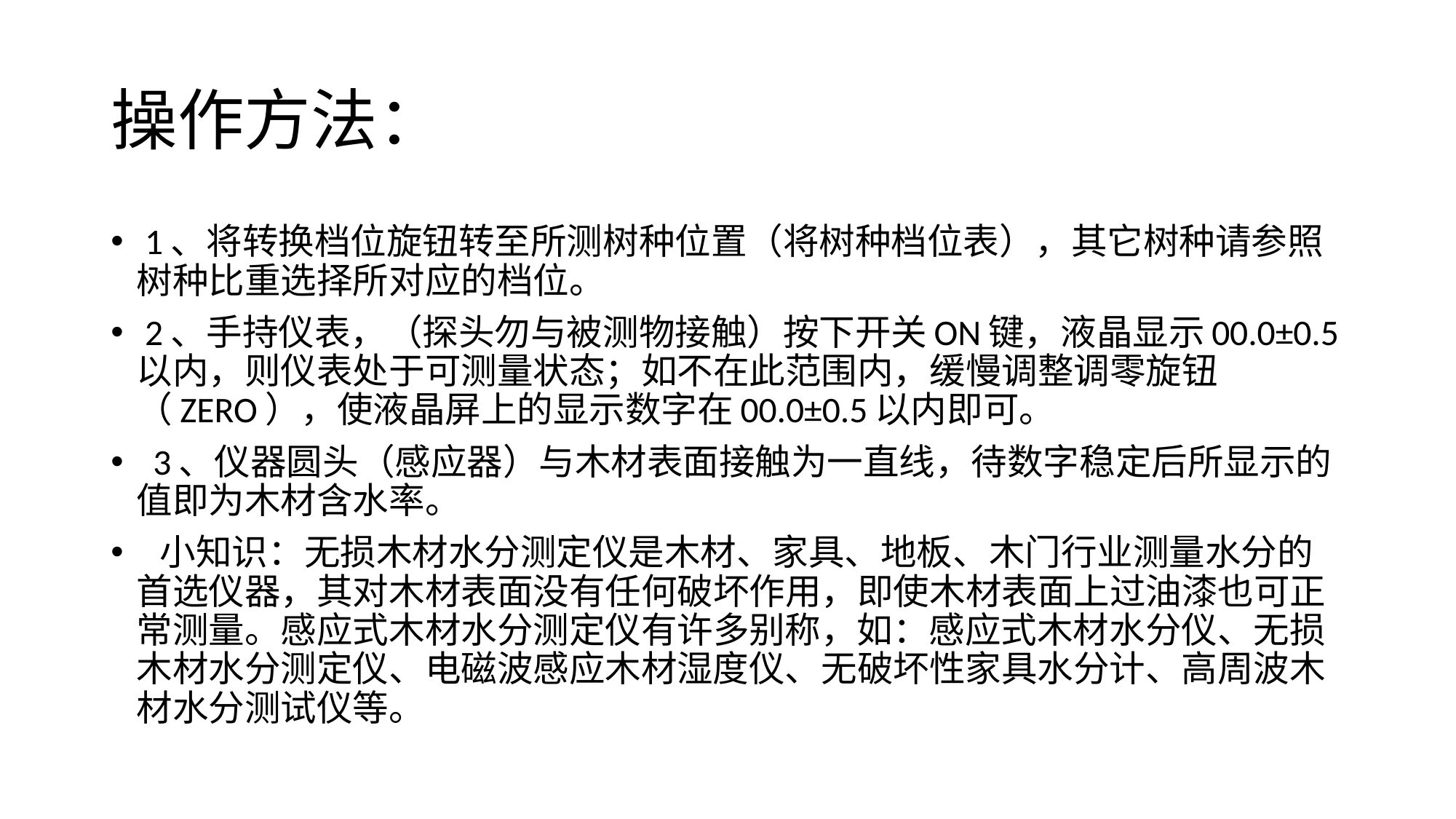

# 操作方法：
 1、将转换档位旋钮转至所测树种位置（将树种档位表），其它树种请参照树种比重选择所对应的档位。
 2、手持仪表，（探头勿与被测物接触）按下开关ON键，液晶显示00.0±0.5以内，则仪表处于可测量状态；如不在此范围内，缓慢调整调零旋钮（ZERO），使液晶屏上的显示数字在00.0±0.5以内即可。
  3、仪器圆头（感应器）与木材表面接触为一直线，待数字稳定后所显示的值即为木材含水率。
  小知识：无损木材水分测定仪是木材、家具、地板、木门行业测量水分的首选仪器，其对木材表面没有任何破坏作用，即使木材表面上过油漆也可正常测量。感应式木材水分测定仪有许多别称，如：感应式木材水分仪、无损木材水分测定仪、电磁波感应木材湿度仪、无破坏性家具水分计、高周波木材水分测试仪等。